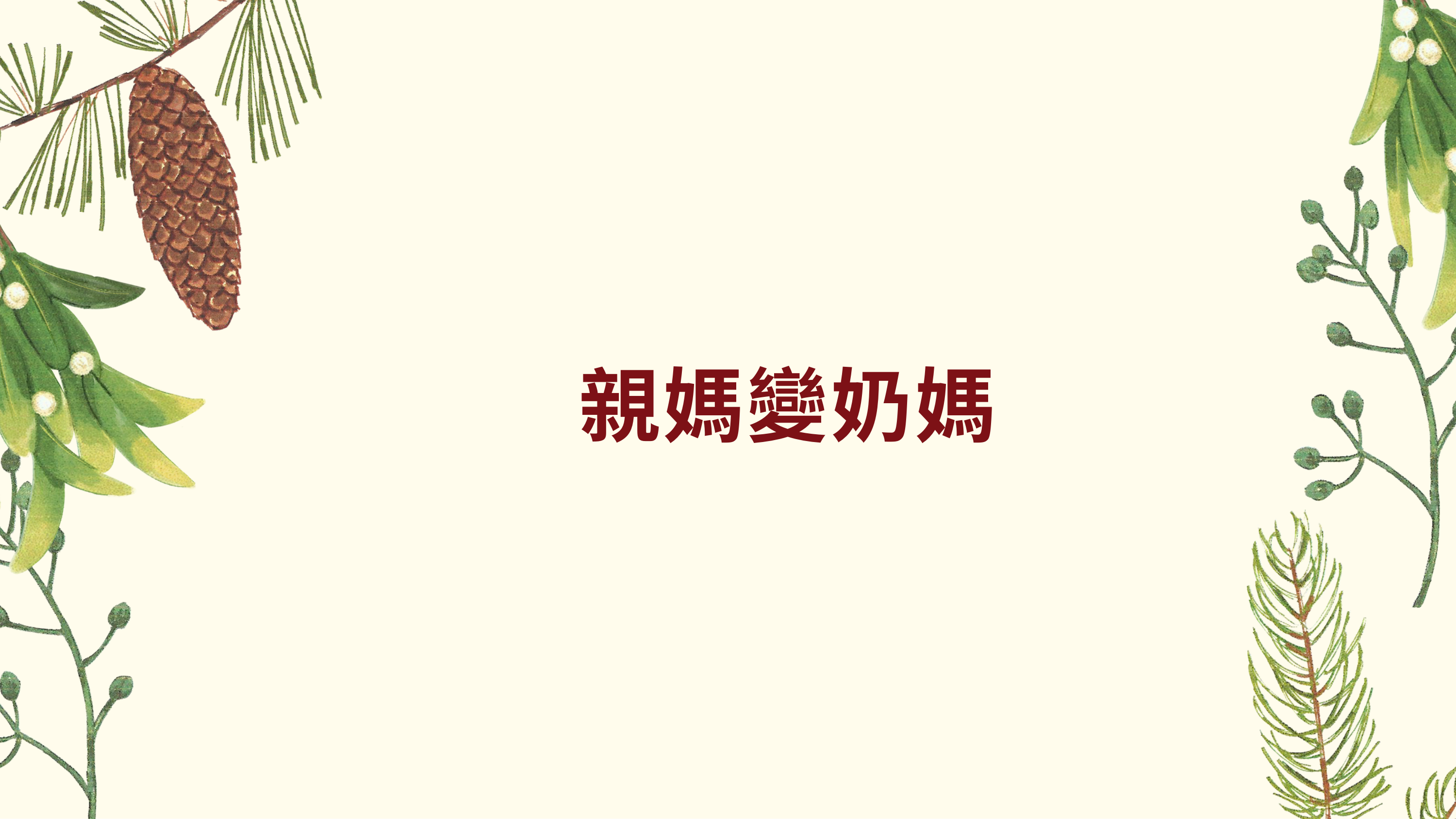

親媽變奶媽
他不是一個普通的孩子
“He was no ordinary child.”